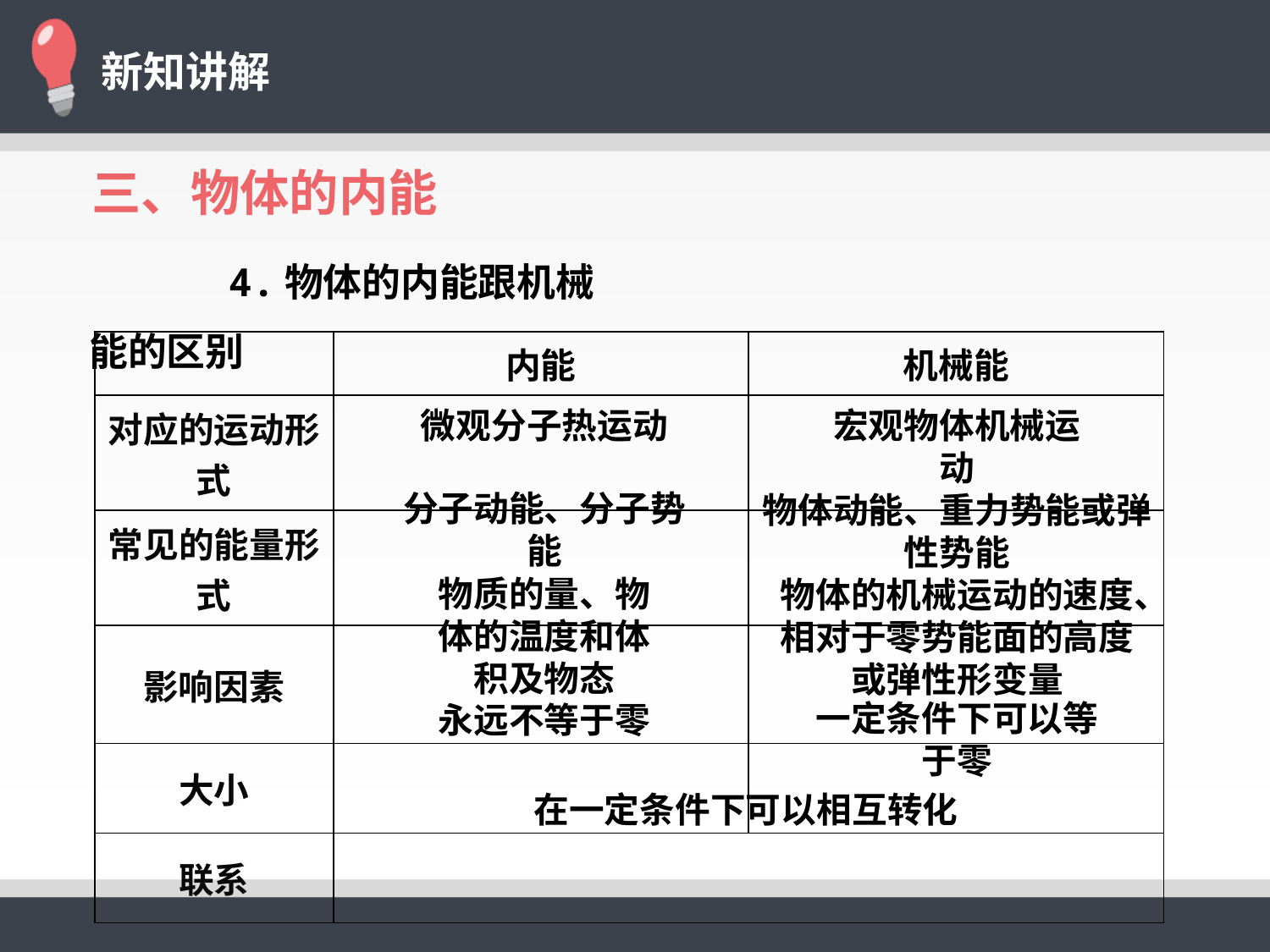

三、物体的内能
      4.物体的内能跟机械能的区别
|  | 内能 | 机械能 |
| --- | --- | --- |
| 对应的运动形式 |  |  |
| 常见的能量形式 |  |  |
| 影响因素 |  |  |
| 大小 |  |  |
| 联系 |  |  |
微观分子热运动
宏观物体机械运动
分子动能、分子势能
物体动能、重力势能或弹性势能
物质的量、物体的温度和体积及物态
物体的机械运动的速度、相对于零势能面的高度或弹性形变量
一定条件下可以等于零
永远不等于零
在一定条件下可以相互转化